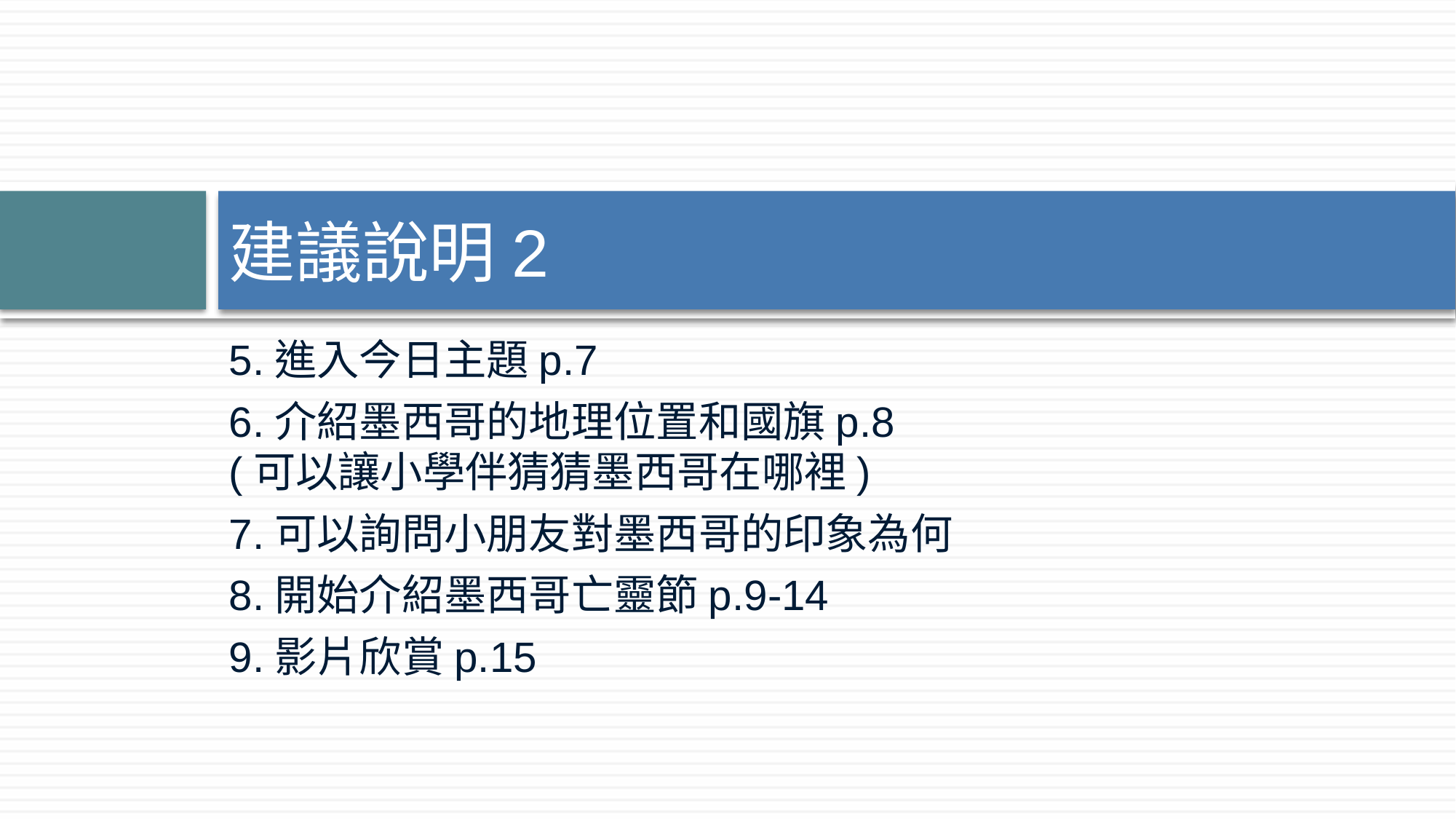

# 建議說明2
5.進入今日主題p.7
6.介紹墨西哥的地理位置和國旗p.8
(可以讓小學伴猜猜墨西哥在哪裡)
7.可以詢問小朋友對墨西哥的印象為何
8.開始介紹墨西哥亡靈節p.9-14
9.影片欣賞p.15